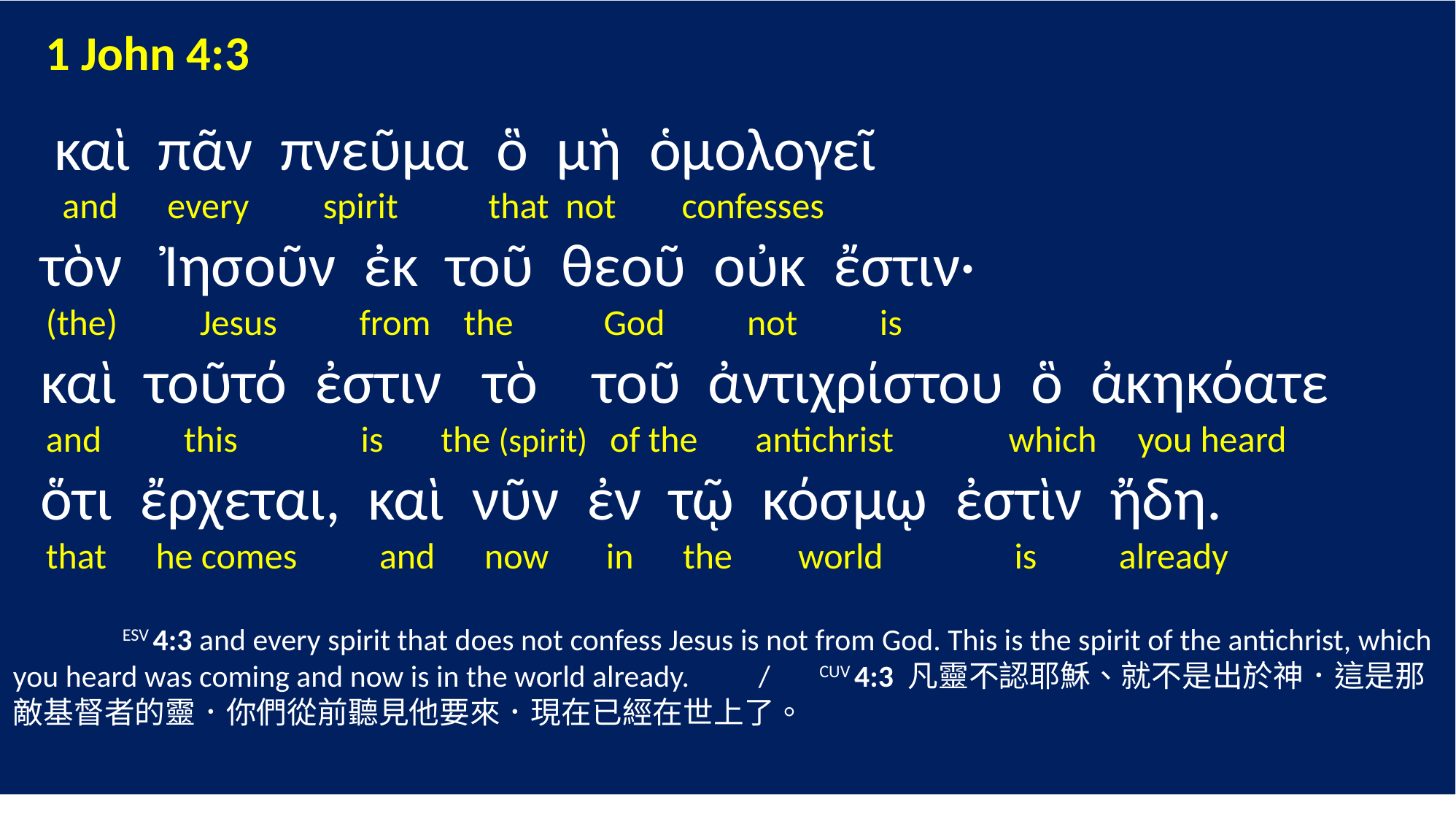

1 John 4:3

   καὶ  πᾶν  πνεῦμα  ὃ  μὴ  ὁμολογεῖ
      and      every         spirit           that  not        confesses
  τὸν   Ἰησοῦν  ἐκ  τοῦ  θεοῦ  οὐκ  ἔστιν·
    (the)          Jesus          from    the           God          not          is
  καὶ  τοῦτό  ἐστιν   τὸ    τοῦ  ἀντιχρίστου  ὃ  ἀκηκόατε
    and          this               is       the (spirit)   of the       antichrist              which     you heard
  ὅτι  ἔρχεται,  καὶ  νῦν  ἐν  τῷ  κόσμῳ  ἐστὶν  ἤδη.
    that      he comes          and      now       in      the        world                is          already

	ESV 4:3 and every spirit that does not confess Jesus is not from God. This is the spirit of the antichrist, which you heard was coming and now is in the world already.          /       CUV 4:3 凡靈不認耶穌、就不是出於神．這是那敵基督者的靈．你們從前聽見他要來．現在已經在世上了。